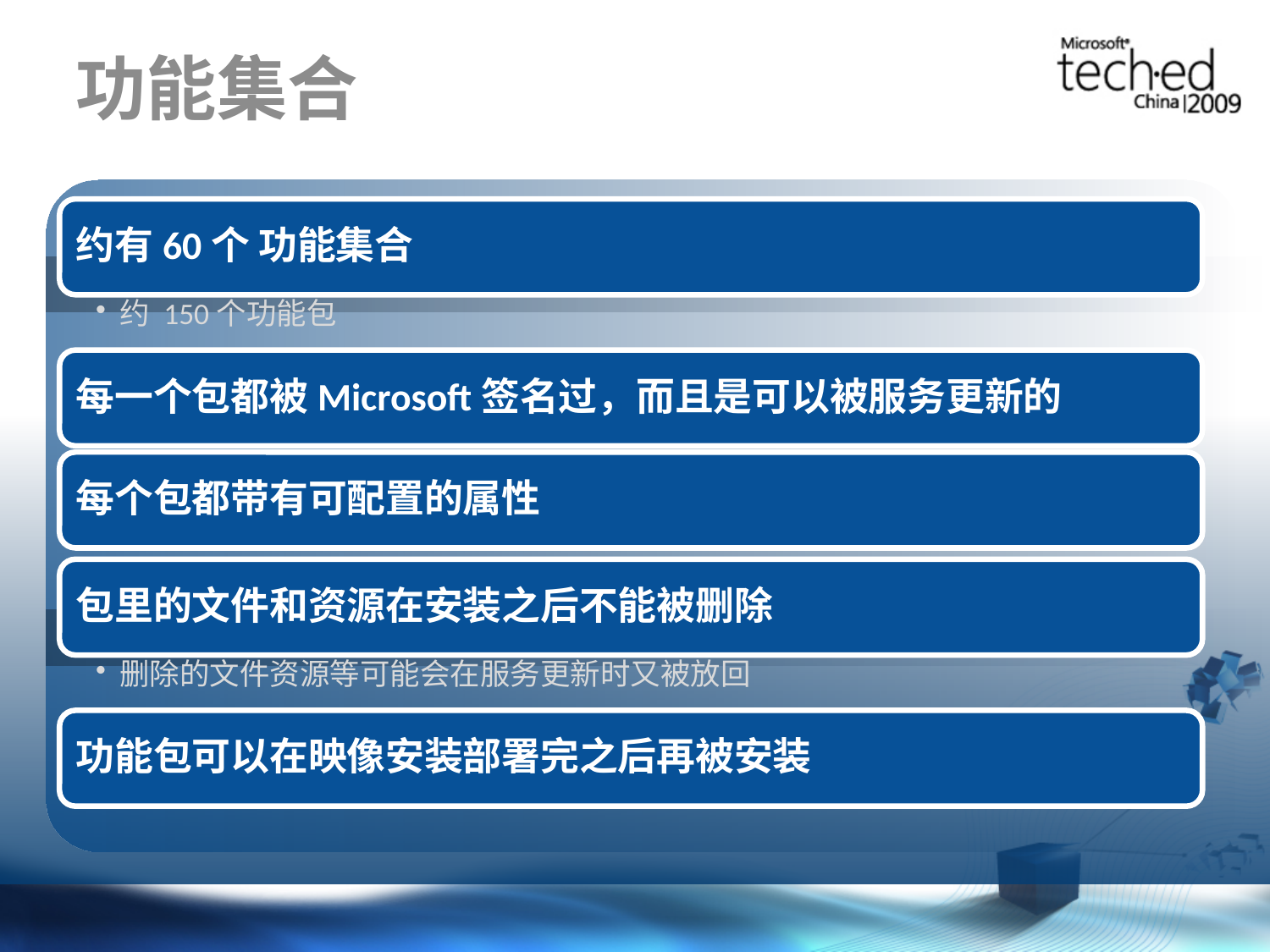

# 功能集合

约有60个 功能集合
约 150个功能包
每一个包都被Microsoft签名过，而且是可以被服务更新的
每个包都带有可配置的属性
包里的文件和资源在安装之后不能被删除
删除的文件资源等可能会在服务更新时又被放回
功能包可以在映像安装部署完之后再被安装